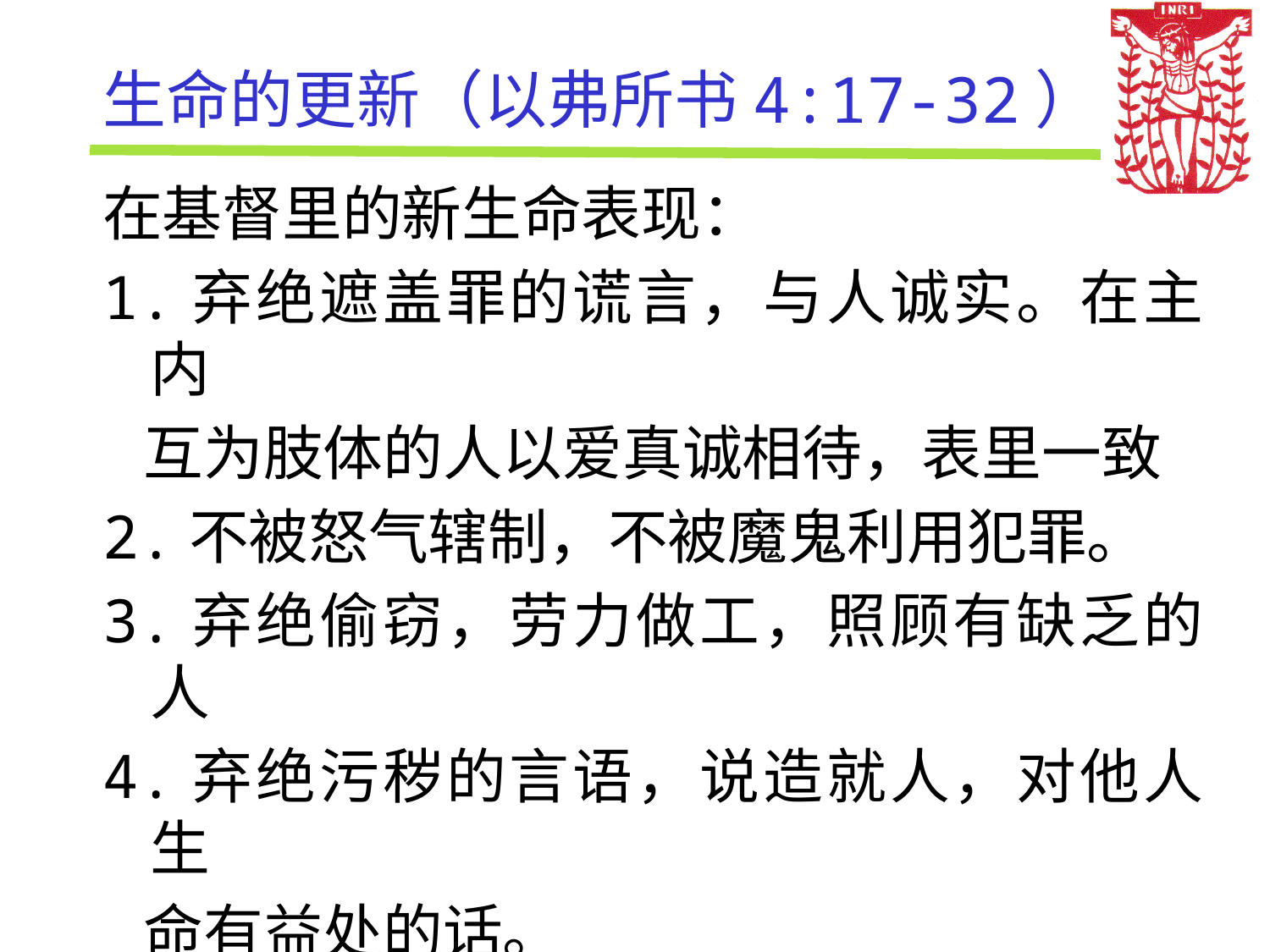

# 生命的更新（以弗所书4:17-32）
在基督里的新生命表现：
1.弃绝遮盖罪的谎言，与人诚实。在主内
  互为肢体的人以爱真诚相待，表里一致
2.不被怒气辖制，不被魔鬼利用犯罪。
3.弃绝偷窃，劳力做工，照顾有缺乏的人
4.弃绝污秽的言语，说造就人，对他人生
  命有益处的话。
5.不叫圣灵担忧失望，除去一切不蒙神喜
  悦的性情和行为。恩慈，怜悯，饶恕。